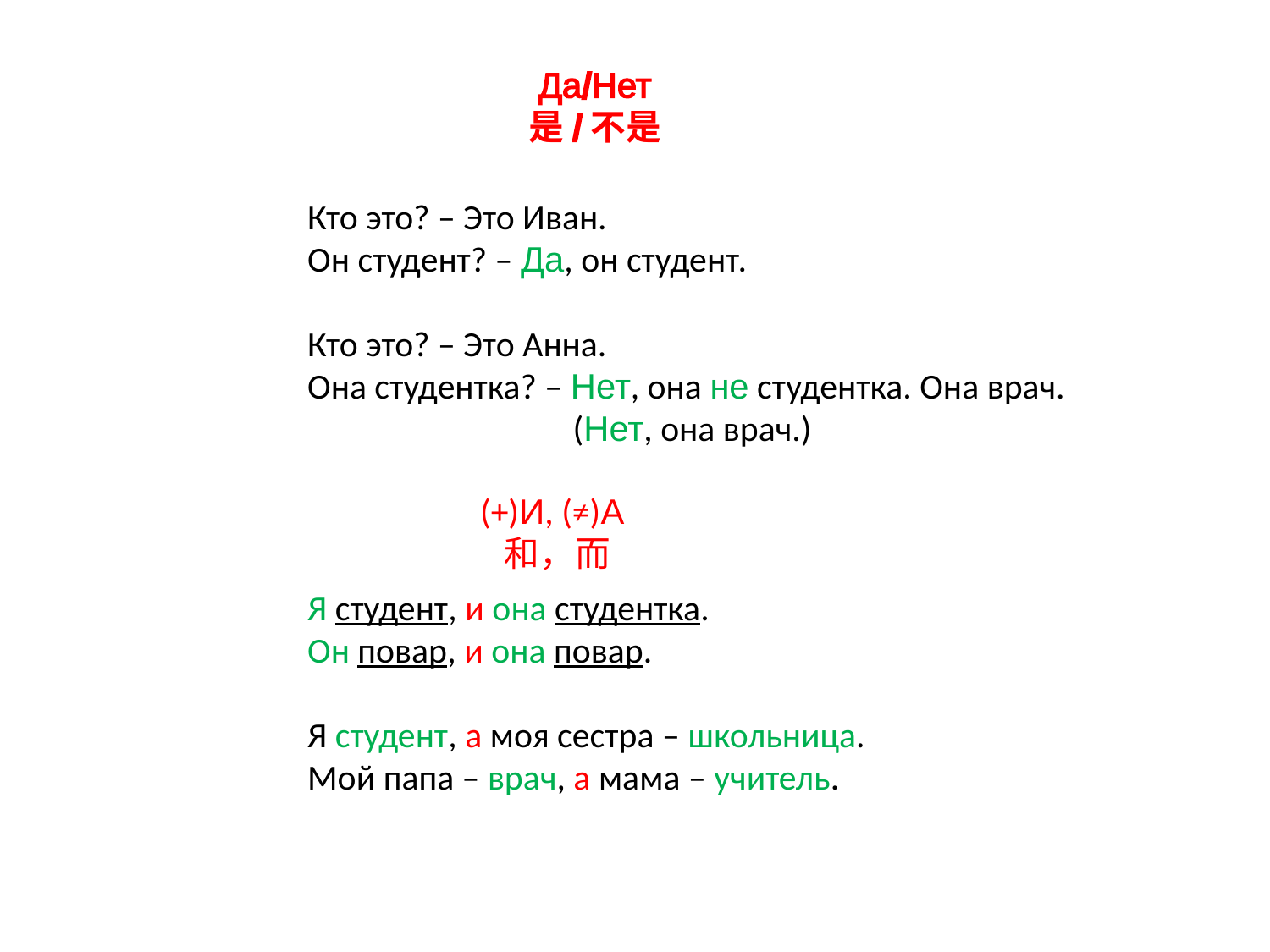

Да/Нет
是/不是
Кто это? – Это Иван.
Он студент? – Да, он студент.
Кто это? – Это Анна.
Она студентка? – Нет, она не студентка. Она врач.
                                 (Нет, она врач.)
(+)И, (≠)А
  和，而
Я студент, и она студентка.
Он повар, и она повар.
Я студент, а моя сестра – школьница.
Мой папа – врач, а мама – учитель.